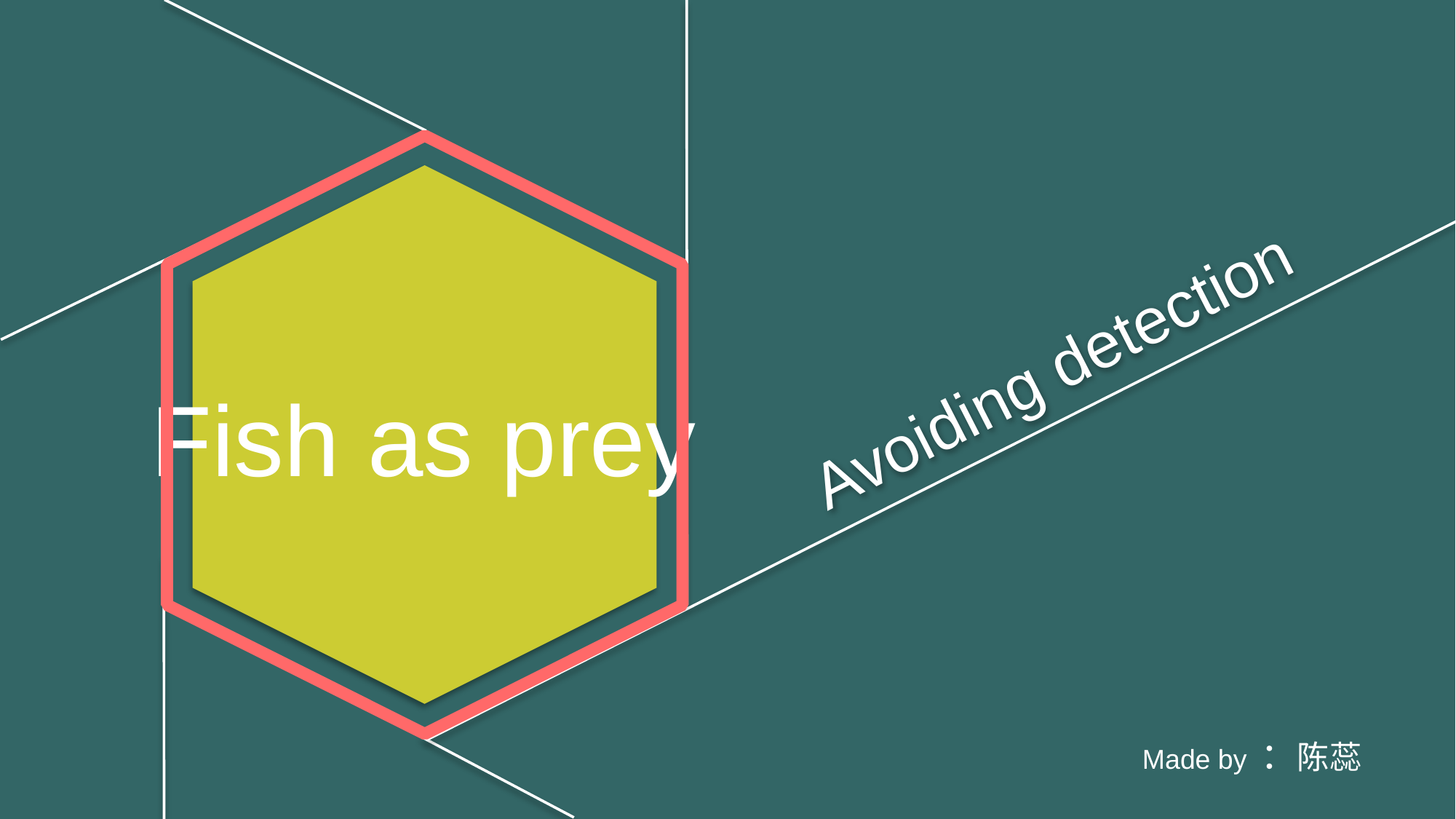

Avoiding detection
Fish as prey

Made by ：陈蕊